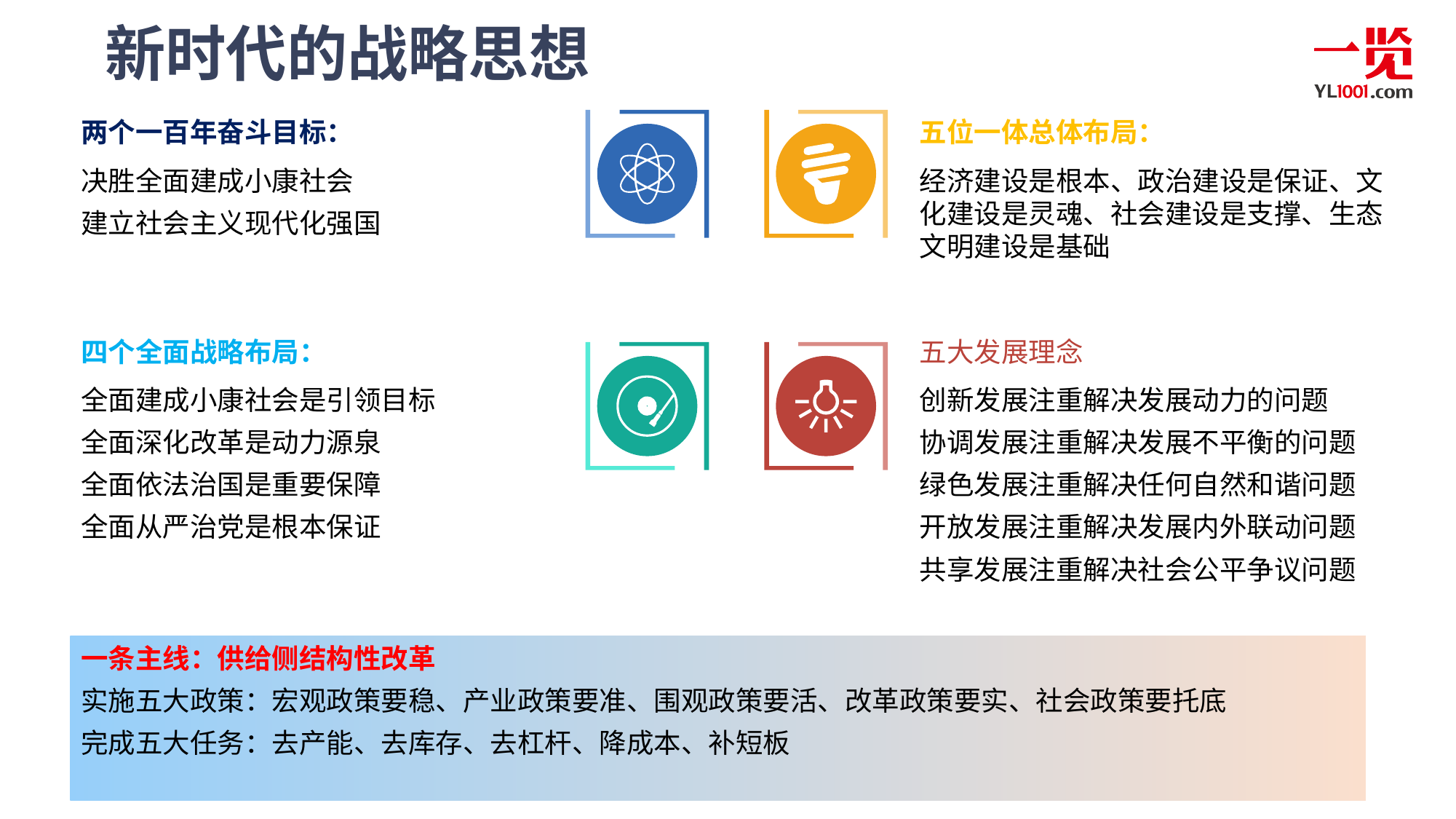

# 新时代的战略思想
两个一百年奋斗目标：

五位一体总体布局：

经济建设是根本、政治建设是保证、文化建设是灵魂、社会建设是支撑、生态文明建设是基础
决胜全面建成小康社会
建立社会主义现代化强国

四个全面战略布局：
五大发展理念

全面建成小康社会是引领目标
全面深化改革是动力源泉
全面依法治国是重要保障
全面从严治党是根本保证
创新发展注重解决发展动力的问题
协调发展注重解决发展不平衡的问题
绿色发展注重解决任何自然和谐问题
开放发展注重解决发展内外联动问题
共享发展注重解决社会公平争议问题

一条主线：供给侧结构性改革
实施五大政策：宏观政策要稳、产业政策要准、围观政策要活、改革政策要实、社会政策要托底
完成五大任务：去产能、去库存、去杠杆、降成本、补短板